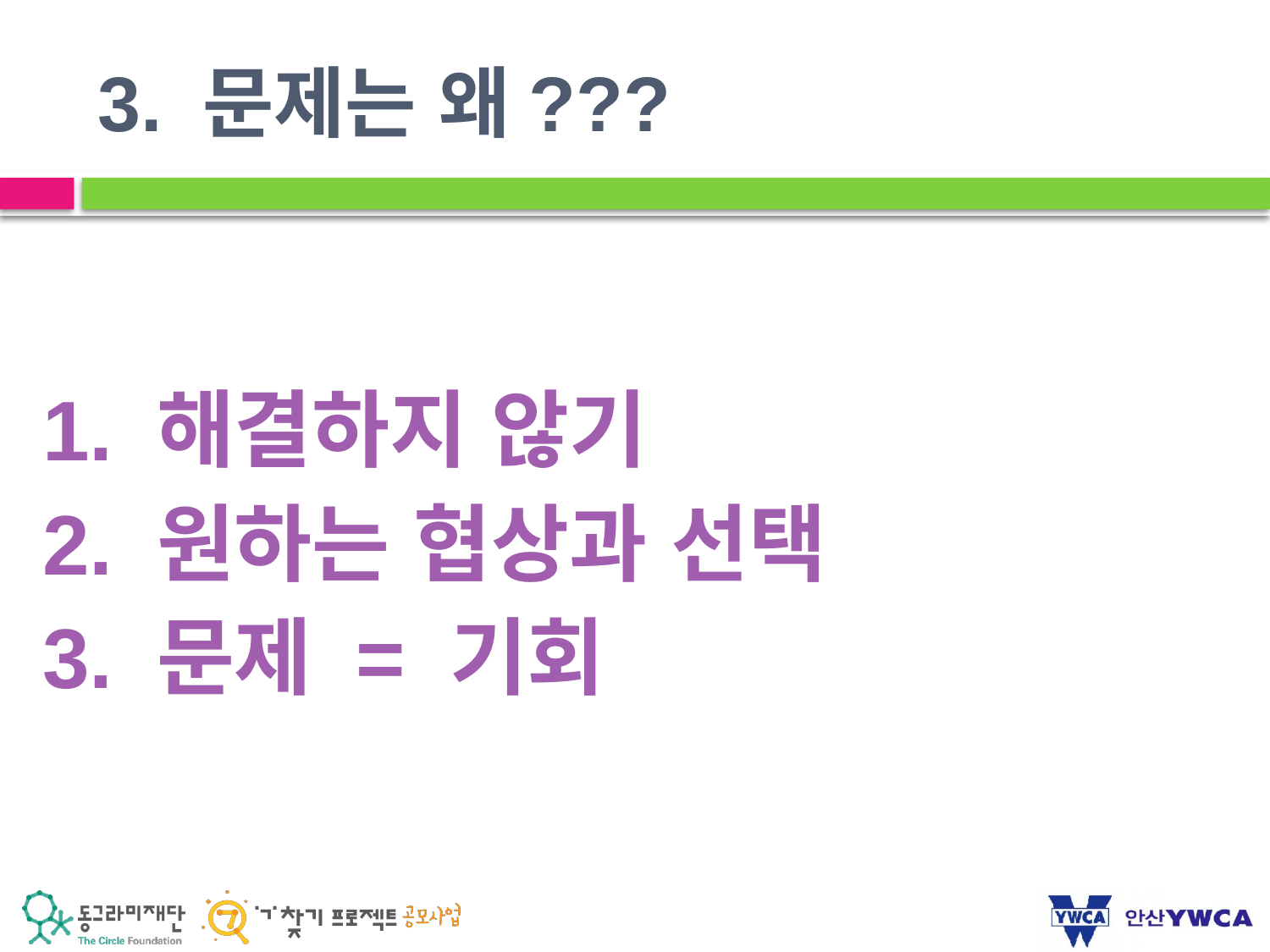

# 3. 문제는 왜???

1. 해결하지 않기
2. 원하는 협상과 선택
3. 문제 = 기회